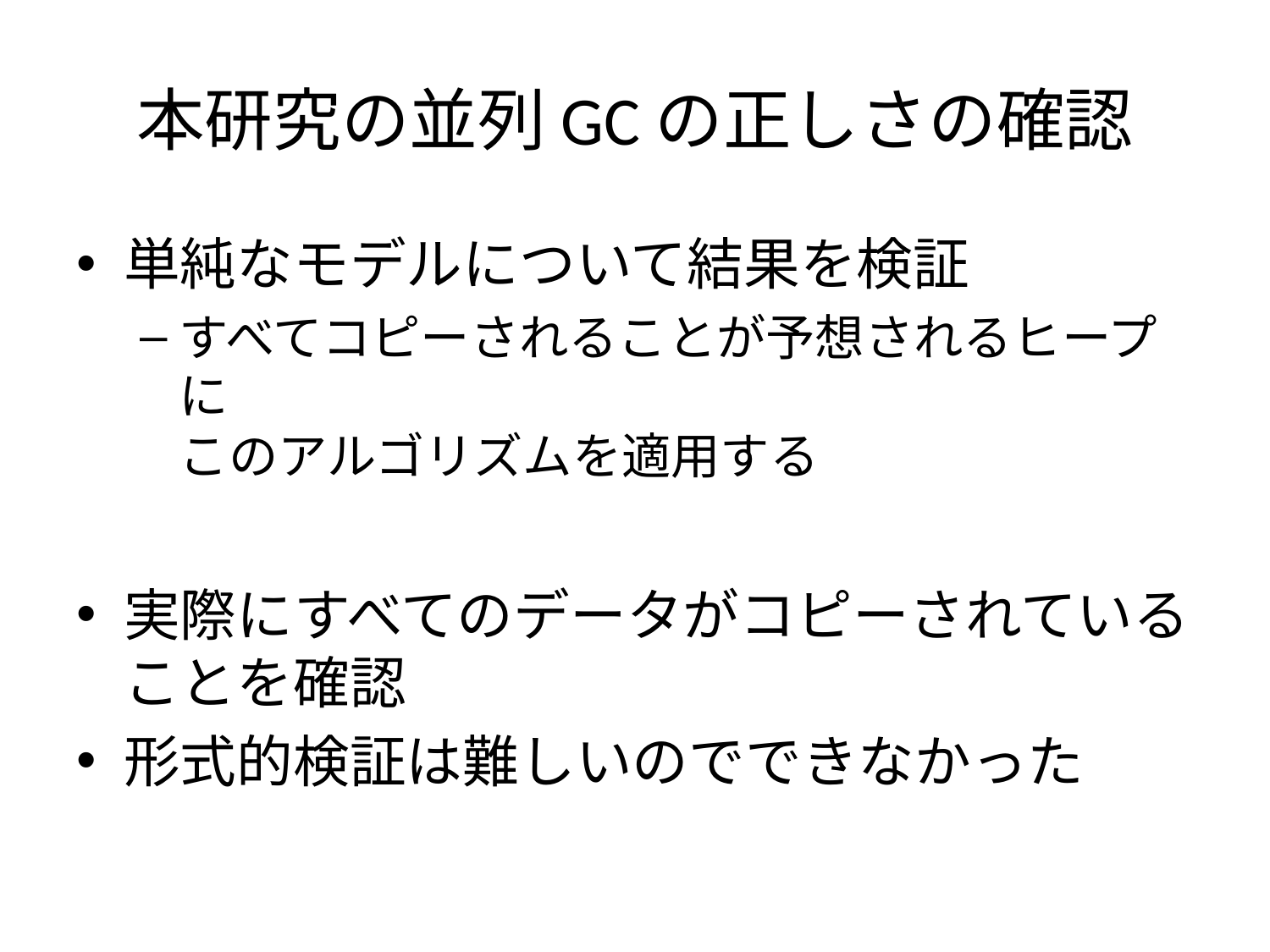

# 本研究の並列GCの正しさの確認
単純なモデルについて結果を検証
すべてコピーされることが予想されるヒープに
このアルゴリズムを適用する

実際にすべてのデータがコピーされている
ことを確認
形式的検証は難しいのでできなかった